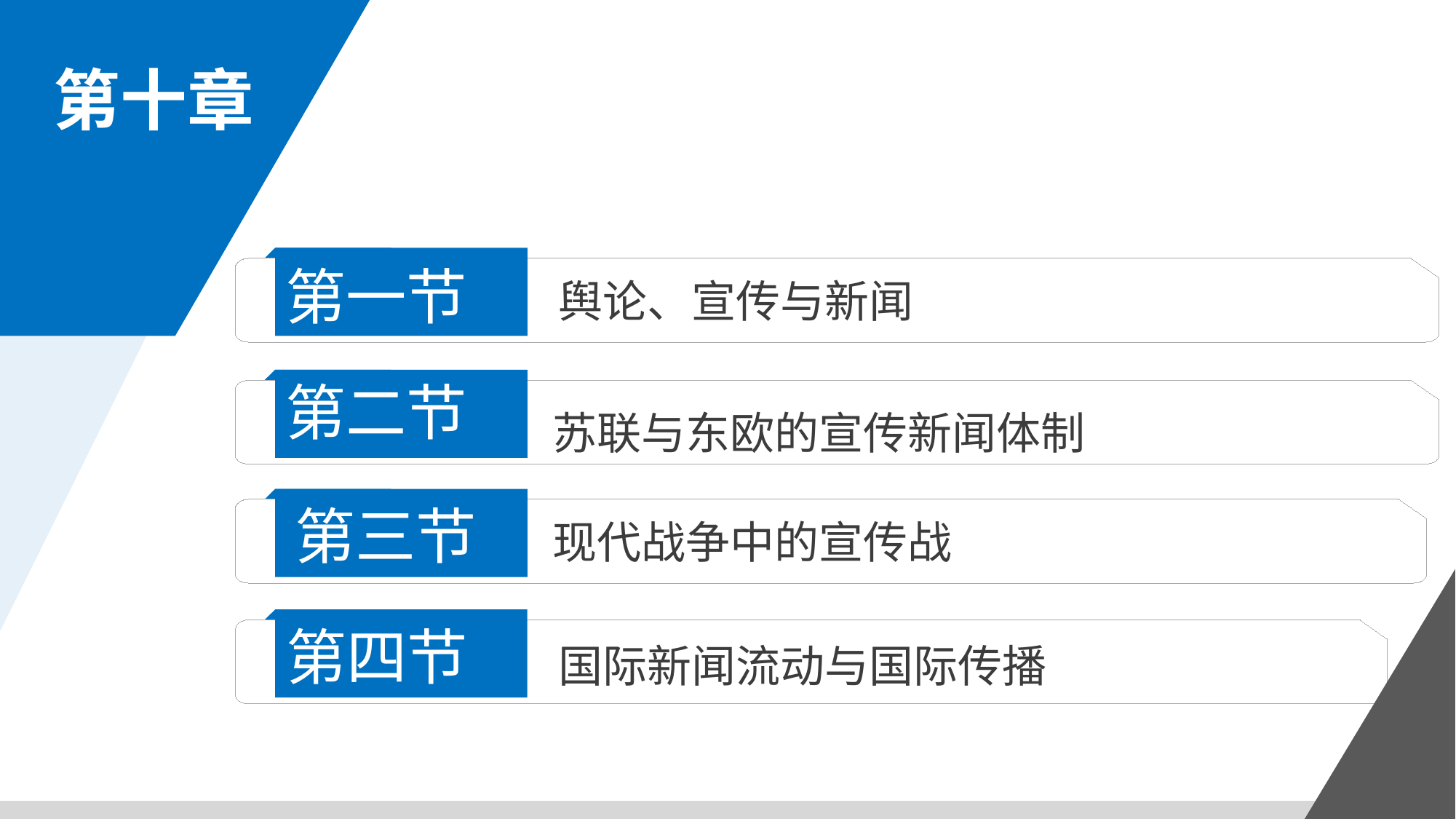

第十章

第一节

舆论、宣传与新闻
第二节

苏联与东欧的宣传新闻体制

第三节

现代战争中的宣传战

第四节

国际新闻流动与国际传播